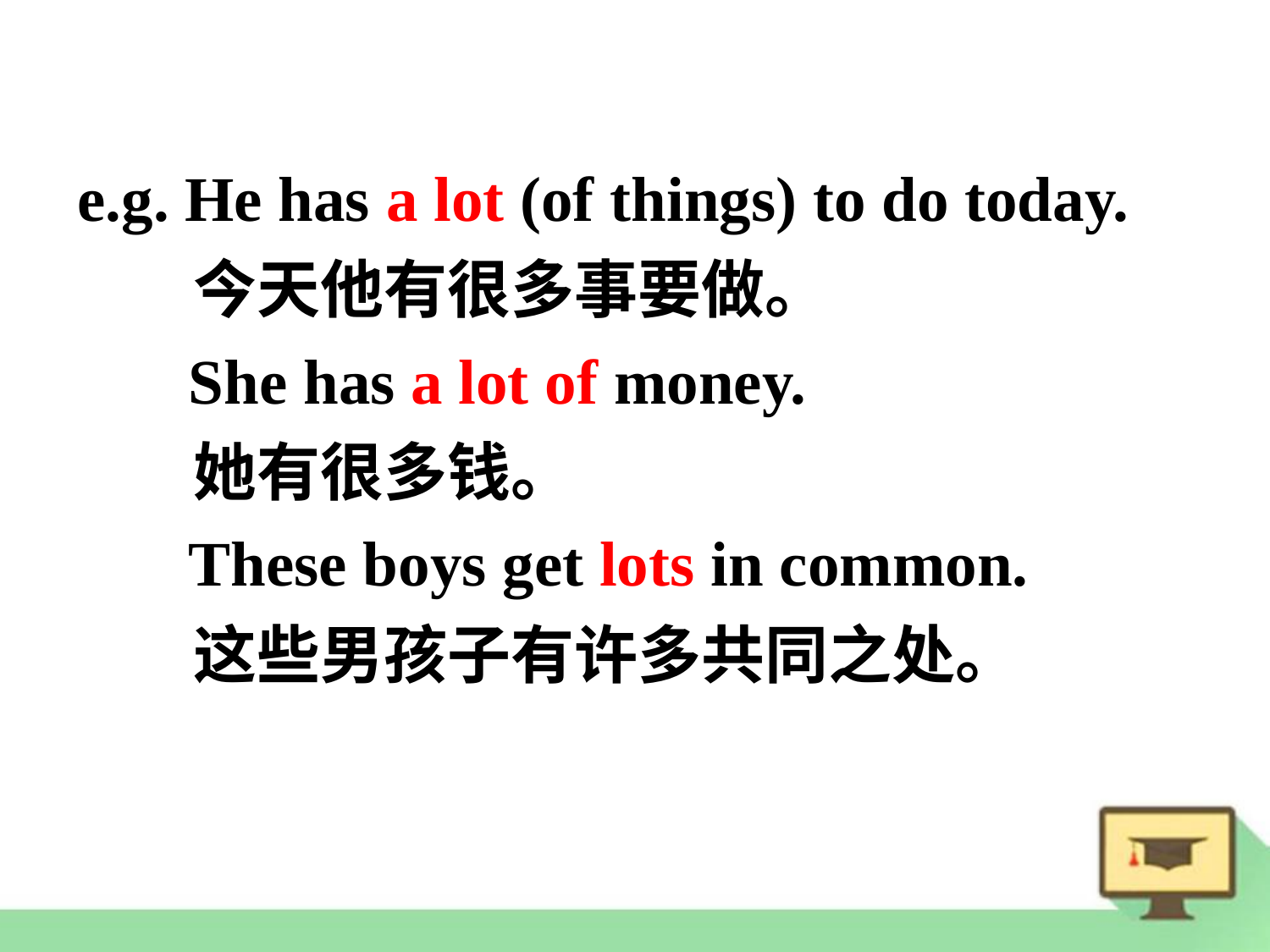

e.g. He has a lot (of things) to do today.
       今天他有很多事要做。
       She has a lot of money.
       她有很多钱。
       These boys get lots in common.
       这些男孩子有许多共同之处。